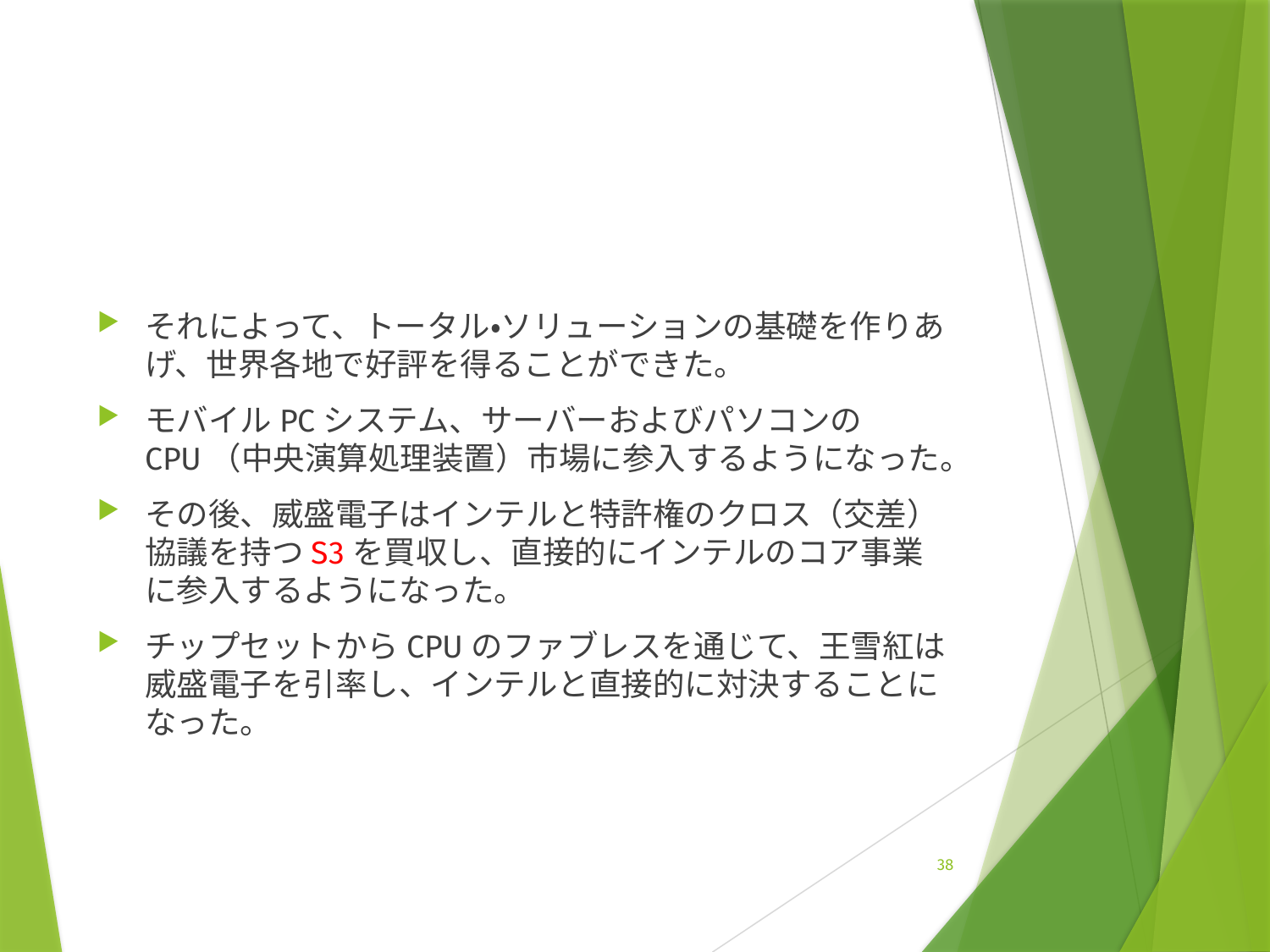

#
それによって、トータル・ソリューションの基礎を作りあげ、世界各地で好評を得ることができた。
モバイルPCシステム、サーバーおよびパソコンのCPU（中央演算処理装置）市場に参入するようになった。
その後、威盛電子はインテルと特許権のクロス（交差）協議を持つS3を買収し、直接的にインテルのコア事業に参入するようになった。
チップセットからCPUのファブレスを通じて、王雪紅は威盛電子を引率し、インテルと直接的に対決することになった。
38